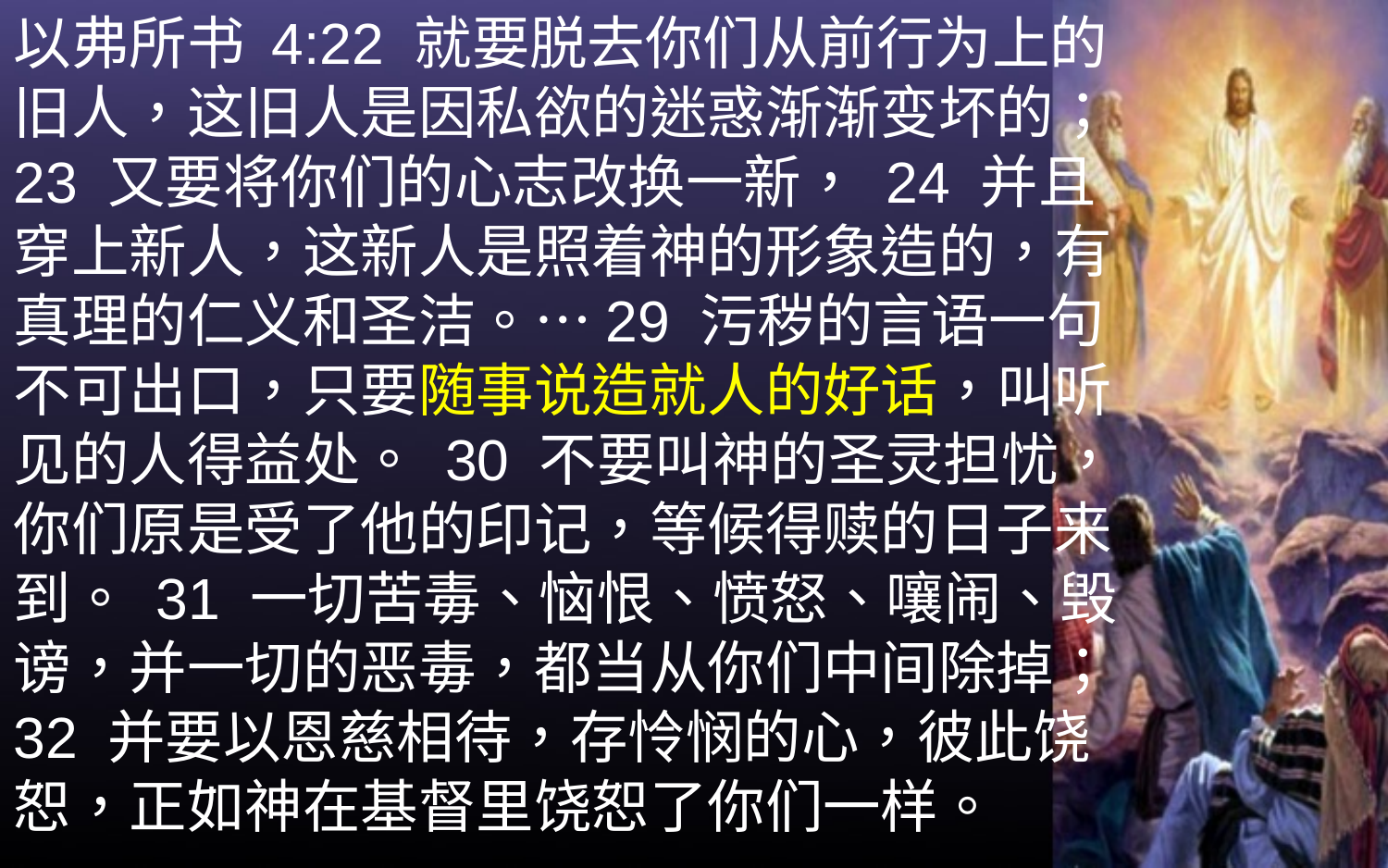

以弗所书 4:22 就要脱去你们从前行为上的旧人，这旧人是因私欲的迷惑渐渐变坏的； 23 又要将你们的心志改换一新， 24 并且穿上新人，这新人是照着神的形象造的，有真理的仁义和圣洁。…29 污秽的言语一句不可出口，只要随事说造就人的好话，叫听见的人得益处。 30 不要叫神的圣灵担忧，你们原是受了他的印记，等候得赎的日子来到。 31 一切苦毒、恼恨、愤怒、嚷闹、毁谤，并一切的恶毒，都当从你们中间除掉； 32 并要以恩慈相待，存怜悯的心，彼此饶恕，正如神在基督里饶恕了你们一样。